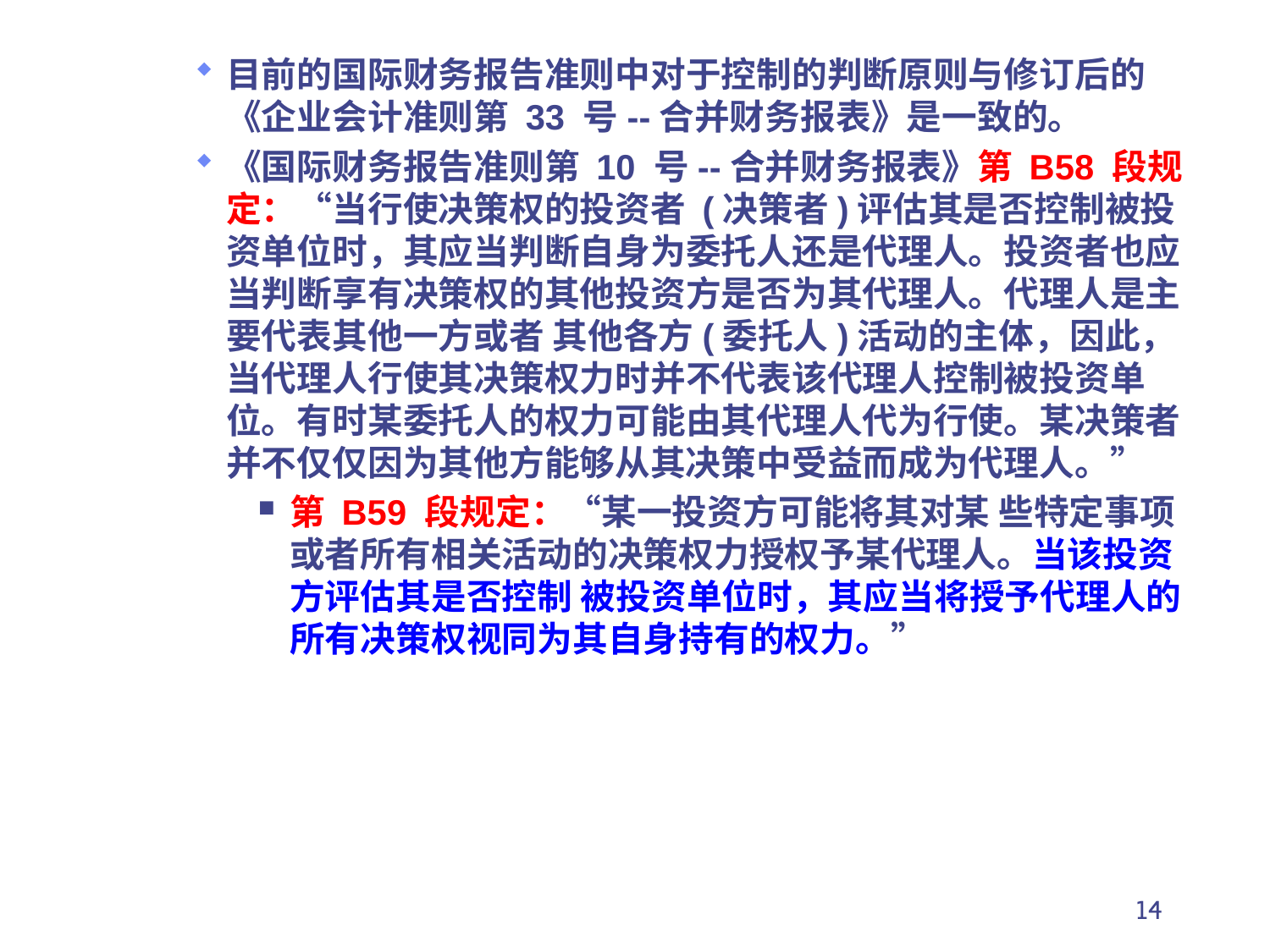

目前的国际财务报告准则中对于控制的判断原则与修订后的《企业会计准则第 33 号--合并财务报表》是一致的。
《国际财务报告准则第 10 号--合并财务报表》第 B58 段规定：“当行使决策权的投资者 (决策者)评估其是否控制被投资单位时，其应当判断自身为委托人还是代理人。投资者也应当判断享有决策权的其他投资方是否为其代理人。代理人是主要代表其他一方或者 其他各方(委托人)活动的主体，因此，当代理人行使其决策权力时并不代表该代理人控制被投资单位。有时某委托人的权力可能由其代理人代为行使。某决策者并不仅仅因为其他方能够从其决策中受益而成为代理人。”
第 B59 段规定：“某一投资方可能将其对某 些特定事项或者所有相关活动的决策权力授权予某代理人。当该投资方评估其是否控制 被投资单位时，其应当将授予代理人的所有决策权视同为其自身持有的权力。”
14